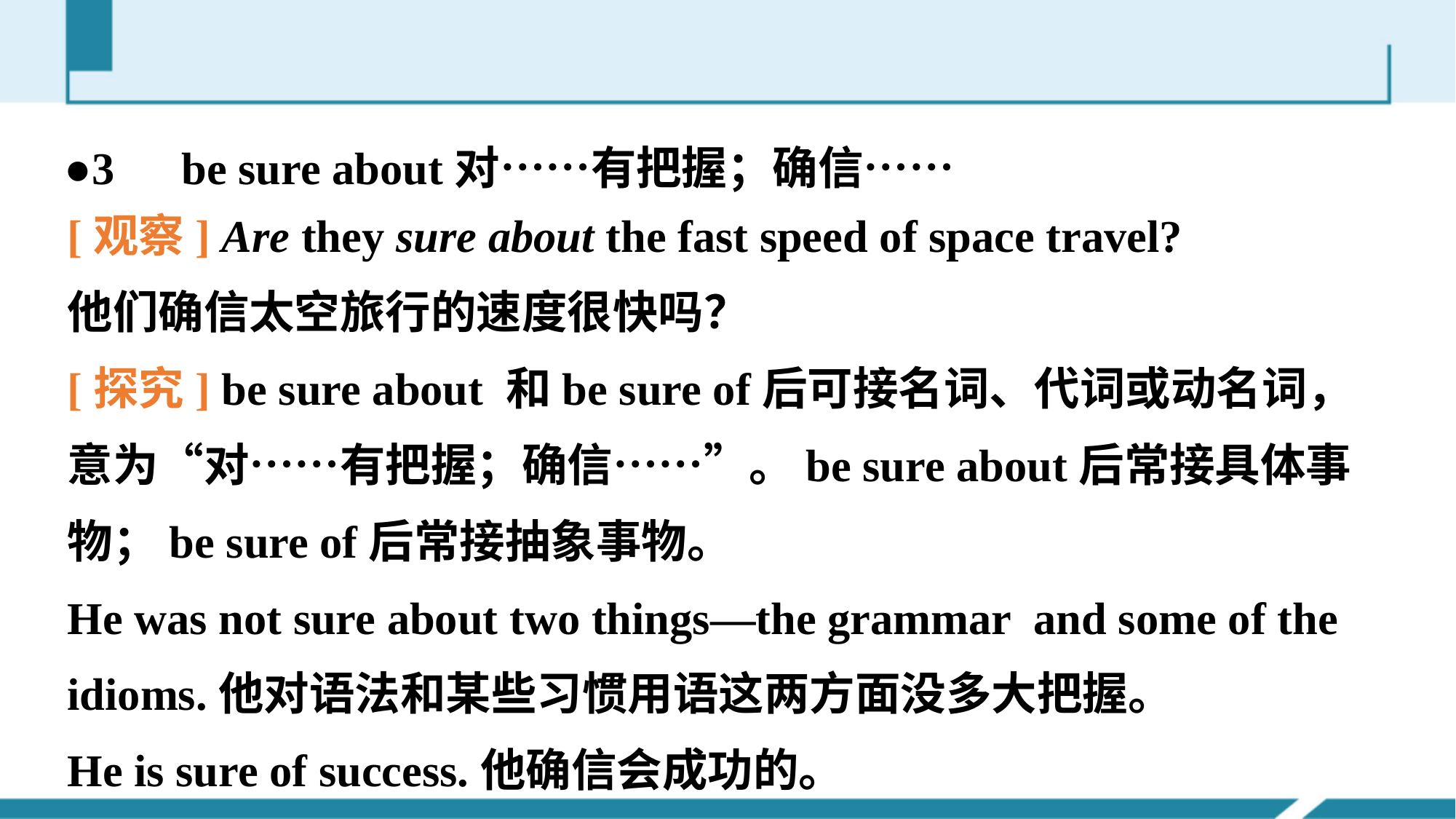

●3　be sure about对……有把握；确信……
[观察] Are they sure about the fast speed of space travel?
他们确信太空旅行的速度很快吗？
[探究] be sure about 和be sure of后可接名词、代词或动名词，意为“对……有把握；确信……”。be sure about后常接具体事物；be sure of后常接抽象事物。
He was not sure about two things—the grammar  and some of the idioms.他对语法和某些习惯用语这两方面没多大把握。
He is sure of success.他确信会成功的。